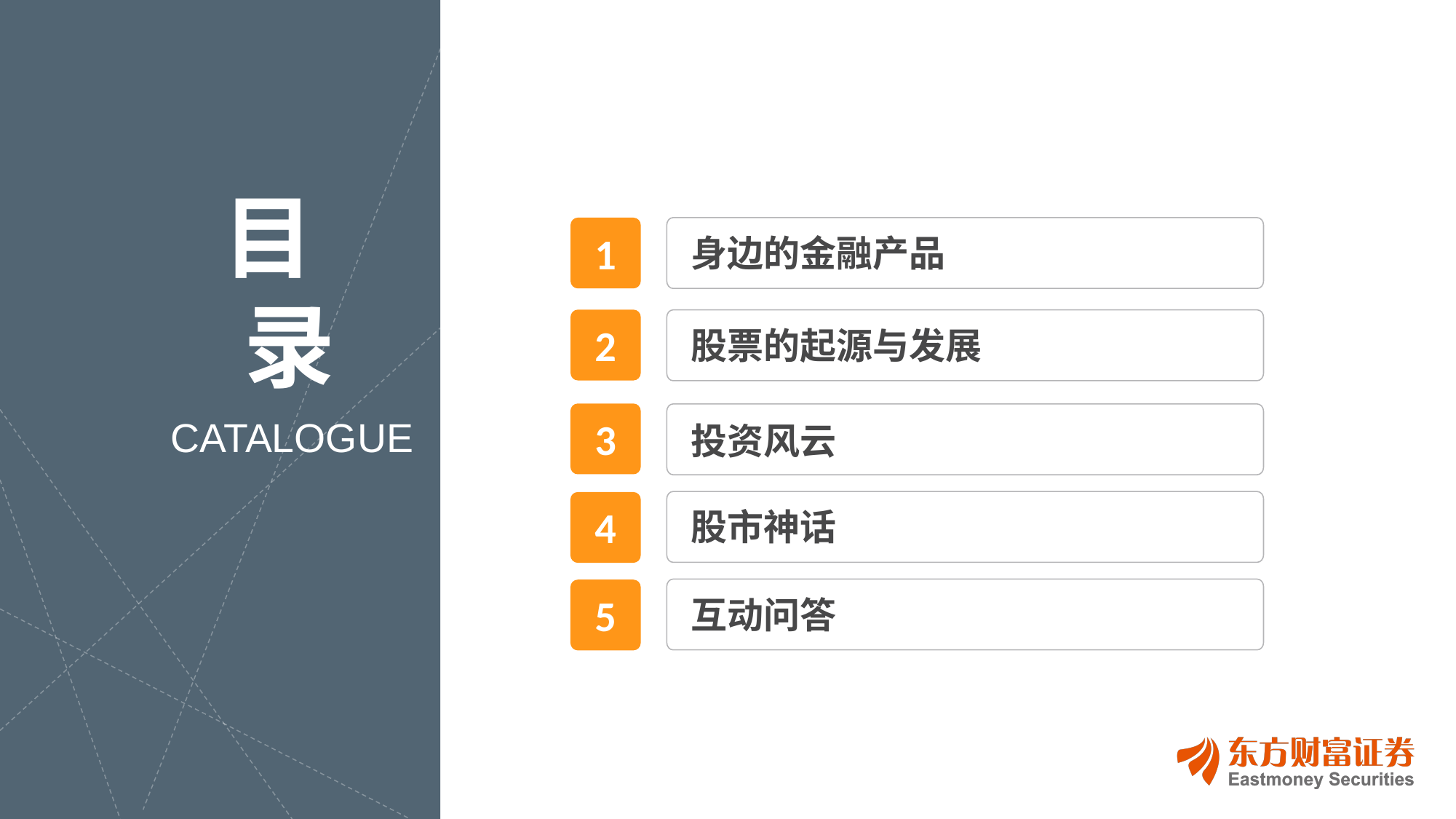

目
录

1
身边的金融产品

2
股票的起源与发展

CATALOGUE
3

投资风云

4
股市神话

5
互动问答